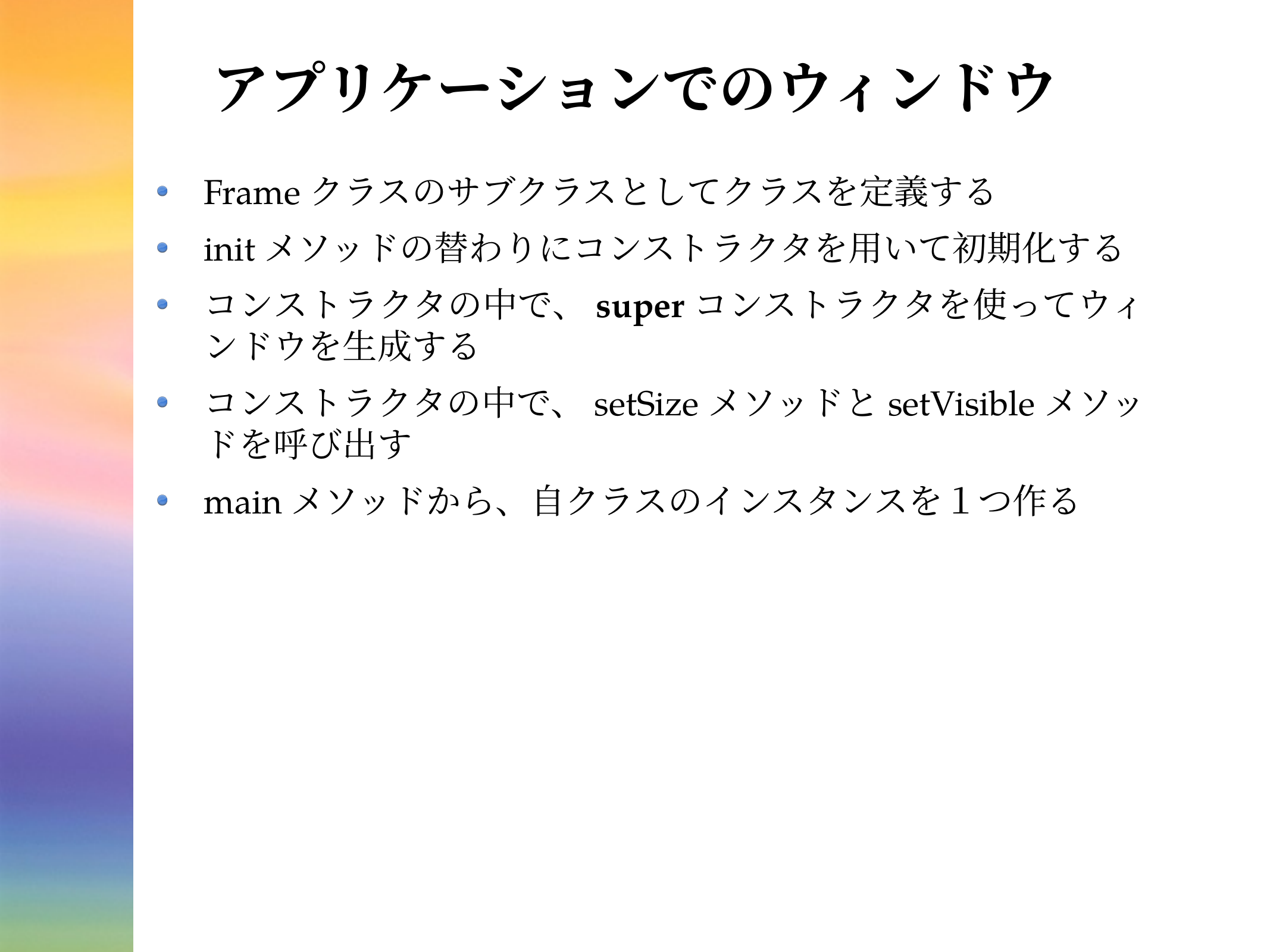

# アプリケーションでのウィンドウ
Frameクラスのサブクラスとしてクラスを定義する
initメソッドの替わりにコンストラクタを用いて初期化する
コンストラクタの中で、superコンストラクタを使ってウィンドウを生成する
コンストラクタの中で、setSizeメソッドとsetVisibleメソッドを呼び出す
mainメソッドから、自クラスのインスタンスを１つ作る